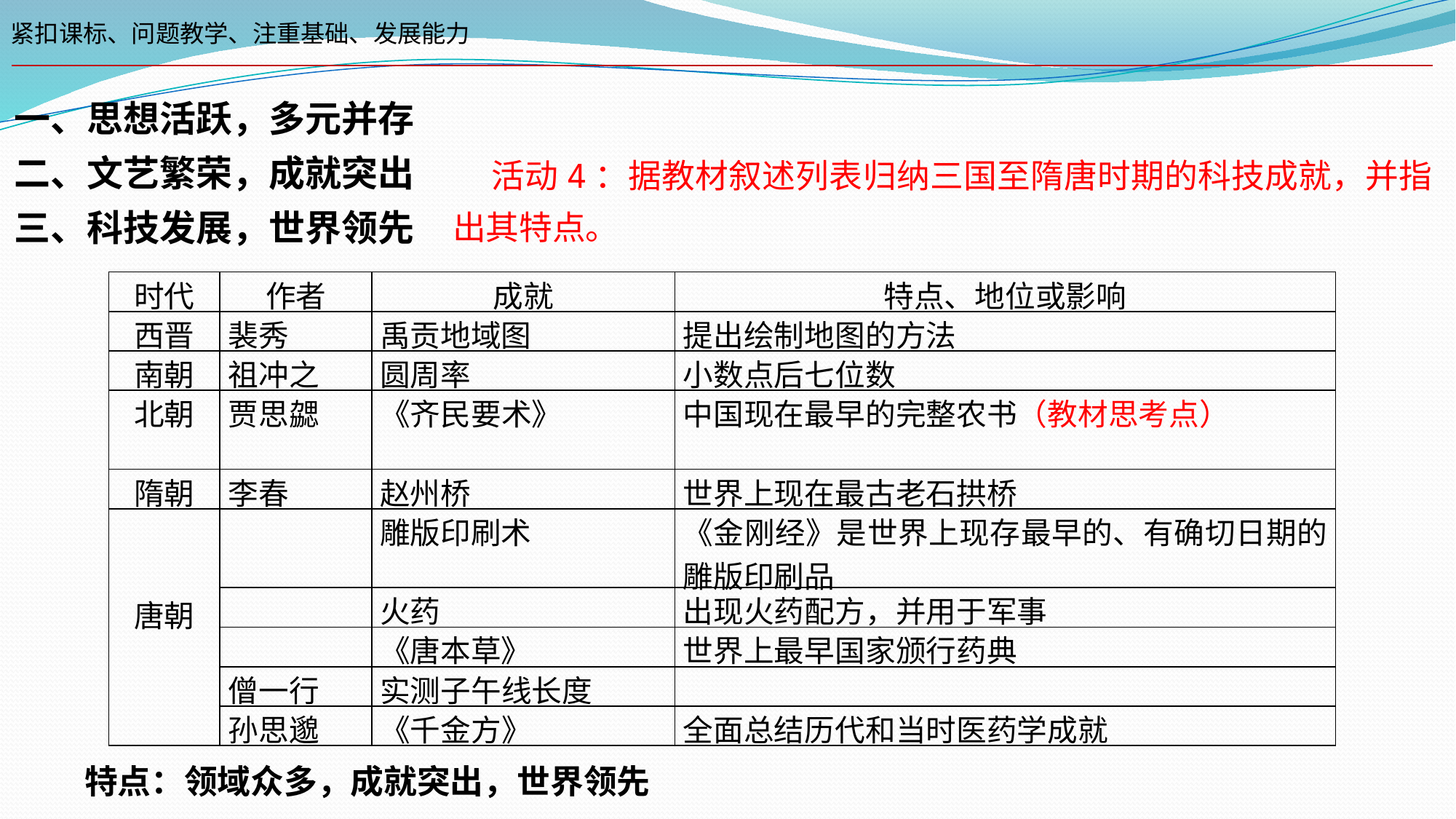

紧扣课标、问题教学、注重基础、发展能力
一、思想活跃，多元并存
二、文艺繁荣，成就突出
三、科技发展，世界领先
    活动4：据教材叙述列表归纳三国至隋唐时期的科技成就，并指出其特点。
| 时代 | 作者 | 成就 | 特点、地位或影响 |
| --- | --- | --- | --- |
| 西晋 | 裴秀 | 禹贡地域图 | 提出绘制地图的方法 |
| 南朝 | 祖冲之 | 圆周率 | 小数点后七位数 |
| 北朝 | 贾思勰 | 《齐民要术》 | 中国现在最早的完整农书（教材思考点） |
| 隋朝 | 李春 | 赵州桥 | 世界上现在最古老石拱桥 |
| 唐朝 |  | 雕版印刷术 | 《金刚经》是世界上现存最早的、有确切日期的雕版印刷品 |
|  |  | 火药 | 出现火药配方，并用于军事 |
|  |  | 《唐本草》 | 世界上最早国家颁行药典 |
|  | 僧一行 | 实测子午线长度 |  |
|  | 孙思邈 | 《千金方》 | 全面总结历代和当时医药学成就 |
特点：领域众多，成就突出，世界领先